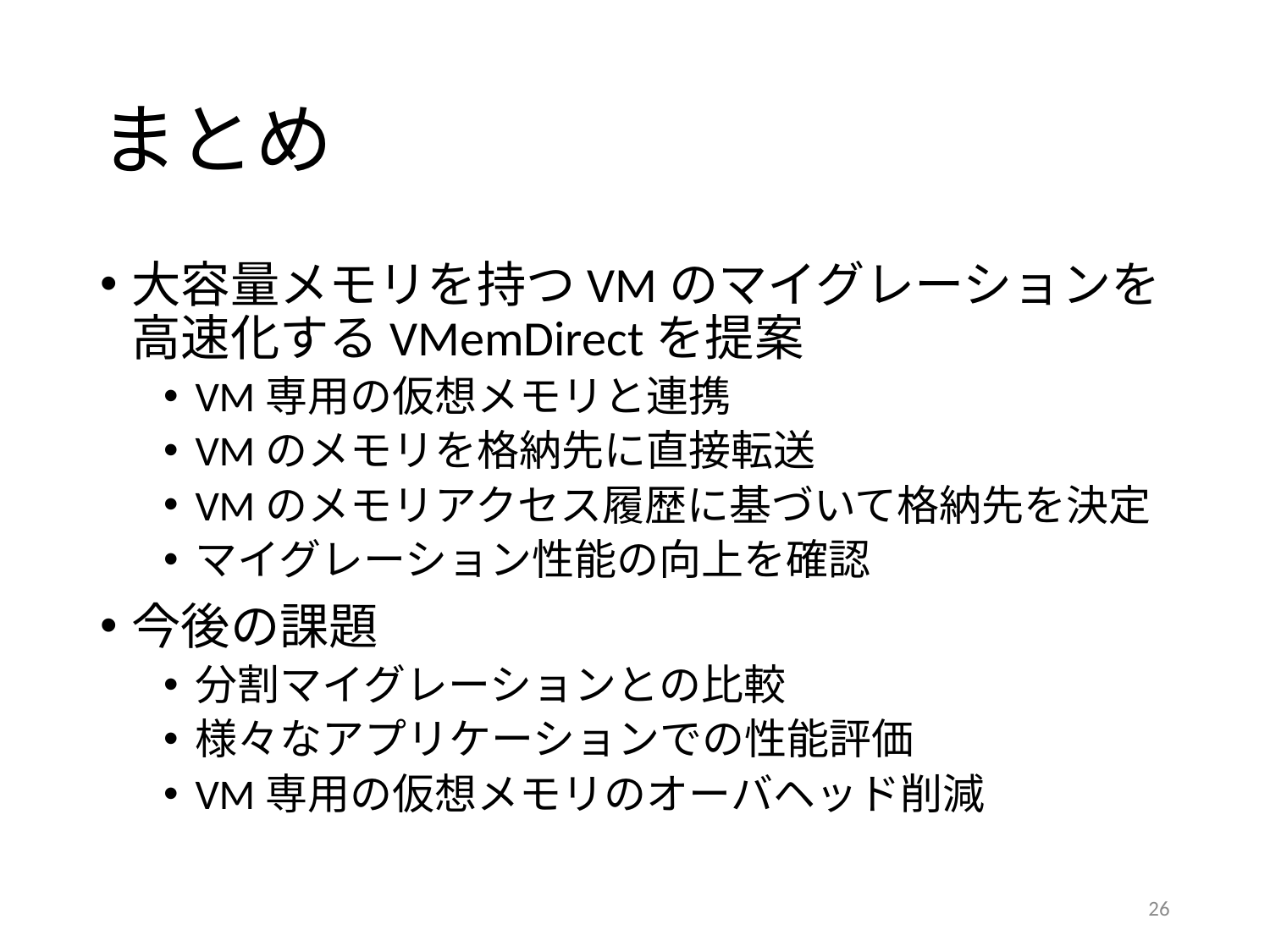

# まとめ
大容量メモリを持つVMのマイグレーションを高速化するVMemDirectを提案
VM専用の仮想メモリと連携
VMのメモリを格納先に直接転送
VMのメモリアクセス履歴に基づいて格納先を決定
マイグレーション性能の向上を確認
今後の課題
分割マイグレーションとの比較
様々なアプリケーションでの性能評価
VM専用の仮想メモリのオーバヘッド削減
26